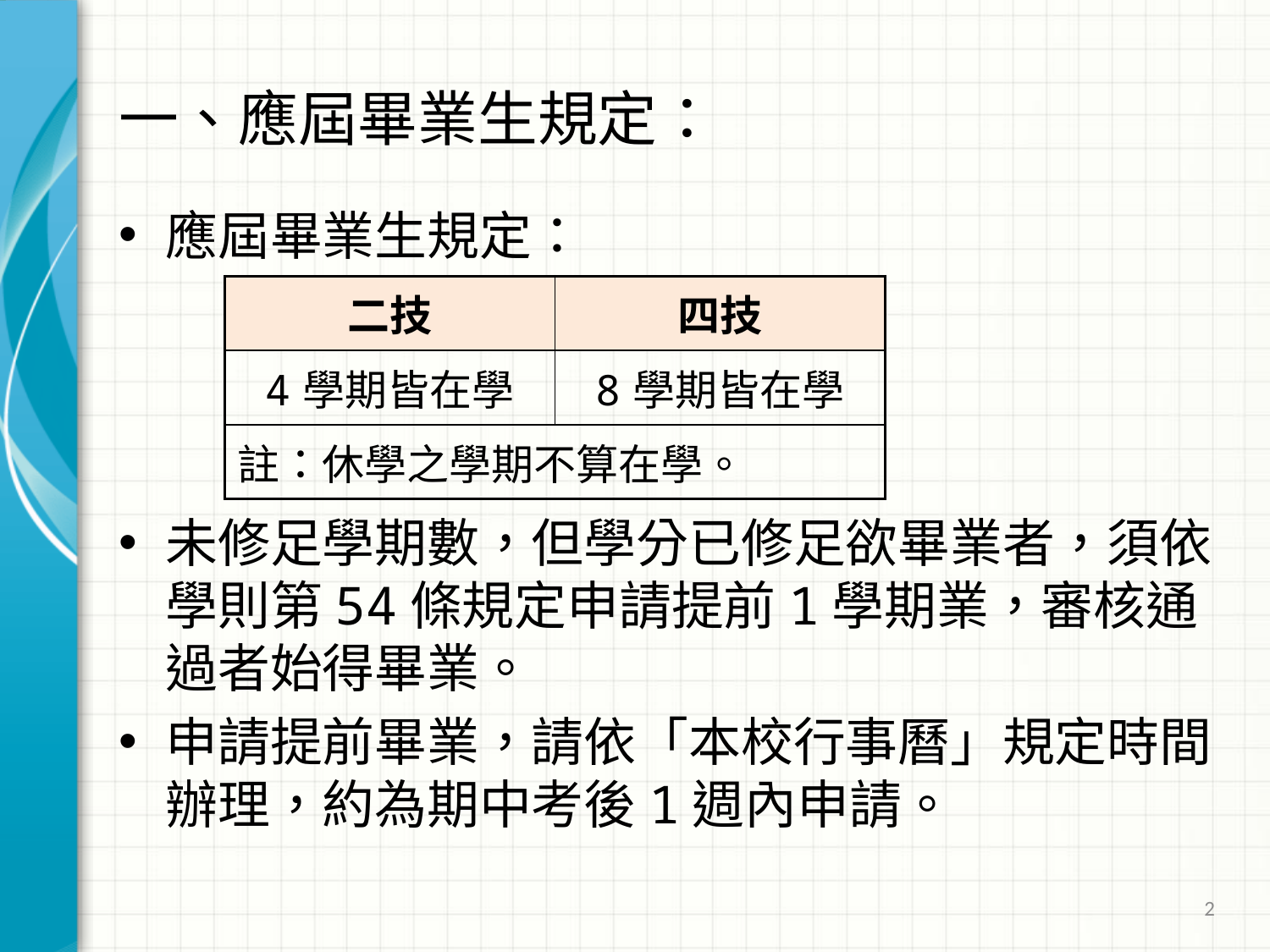

# 一、應屆畢業生規定：
應屆畢業生規定：

未修足學期數，但學分已修足欲畢業者，須依學則第54條規定申請提前1學期業，審核通過者始得畢業。
申請提前畢業，請依「本校行事曆」規定時間辦理，約為期中考後1週內申請。
| 二技 | 四技 |
| --- | --- |
| 4學期皆在學 | 8學期皆在學 |
| 註：休學之學期不算在學。 |  |
2